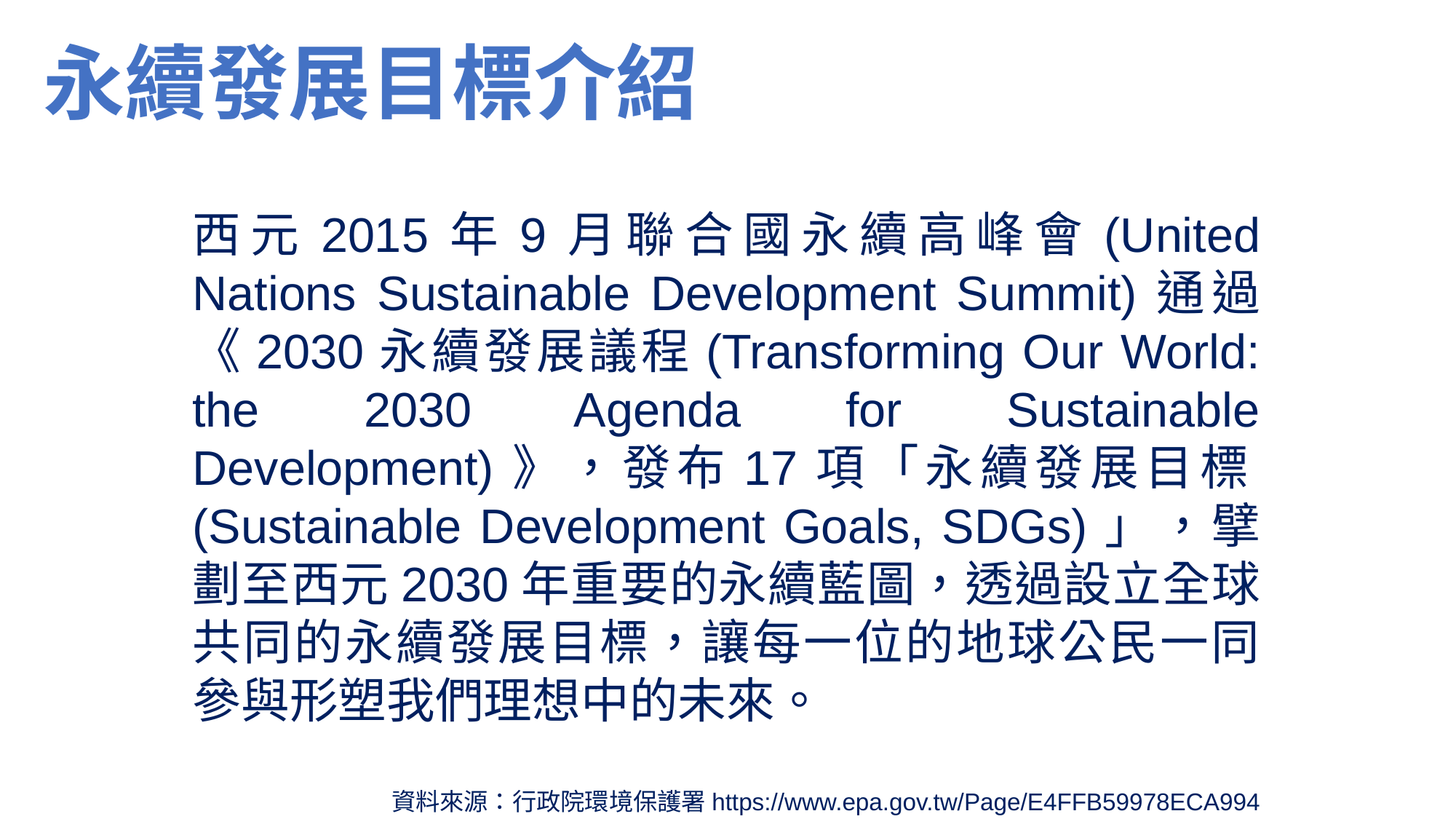

永續發展目標介紹
西元2015年9月聯合國永續高峰會(United Nations Sustainable Development Summit)通過《2030永續發展議程(Transforming Our World: the 2030 Agenda for Sustainable Development)》，發布17項「永續發展目標(Sustainable Development Goals, SDGs)」，擘劃至西元2030年重要的永續藍圖，透過設立全球共同的永續發展目標，讓每一位的地球公民一同參與形塑我們理想中的未來。

資料來源：行政院環境保護署https://www.epa.gov.tw/Page/E4FFB59978ECA994